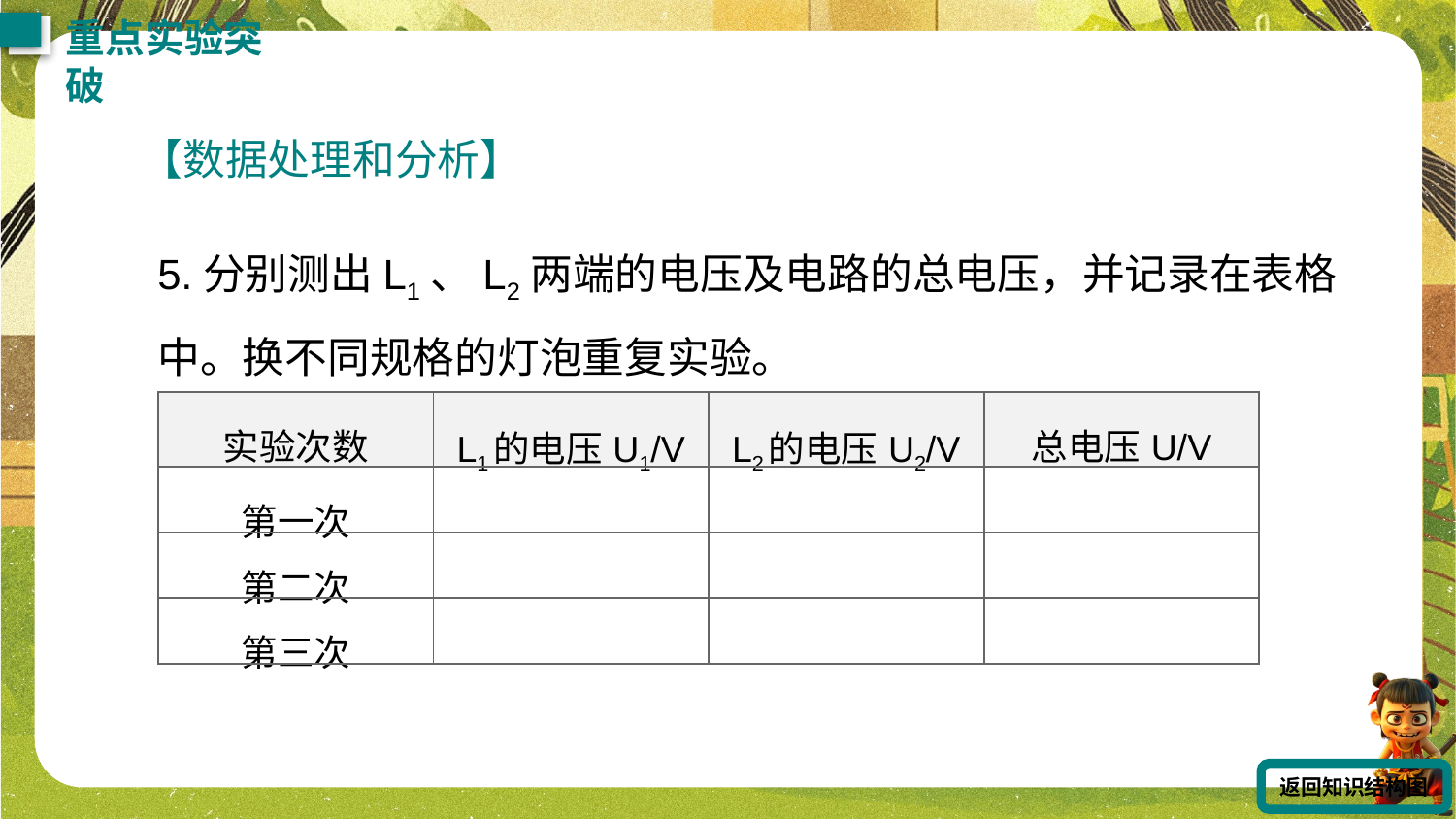

重点实验突破

【数据处理和分析】
5.分别测出L1、L2两端的电压及电路的总电压，并记录在表格中。换不同规格的灯泡重复实验。
| 实验次数 | L1的电压U1/V | L2的电压U2/V | 总电压U/V |
| --- | --- | --- | --- |
| 第一次 |  |  |  |
| 第二次 |  |  |  |
| 第三次 |  |  |  |
返回知识结构图